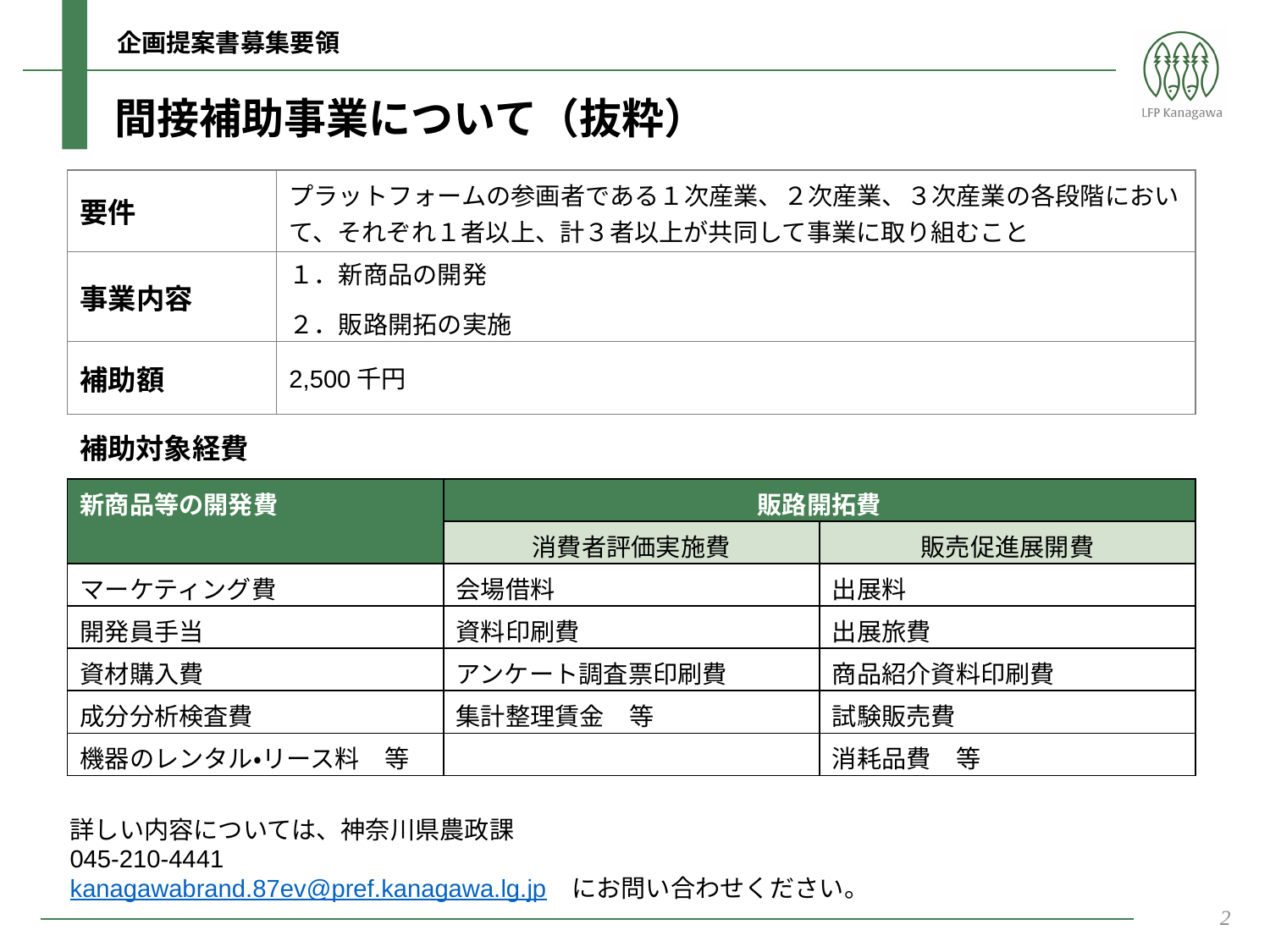

企画提案書募集要領
間接補助事業について（抜粋）
| 要件 | プラットフォームの参画者である１次産業、２次産業、３次産業の各段階において、それぞれ１者以上、計３者以上が共同して事業に取り組むこと |
| --- | --- |
| 事業内容 | １．新商品の開発 ２．販路開拓の実施 |
| 補助額 | 2,500千円 |
補助対象経費
| 新商品等の開発費 | 販路開拓費 |  |
| --- | --- | --- |
|  | 消費者評価実施費 | 販売促進展開費 |
| マーケティング費 | 会場借料 | 出展料 |
| 開発員手当 | 資料印刷費 | 出展旅費 |
| 資材購入費 | アンケート調査票印刷費 | 商品紹介資料印刷費 |
| 成分分析検査費 | 集計整理賃金　等 | 試験販売費 |
| 機器のレンタル・リース料　等 |  | 消耗品費　等 |
詳しい内容については、神奈川県農政課
045-210-4441
kanagawabrand.87ev@pref.kanagawa.lg.jp　にお問い合わせください。
2